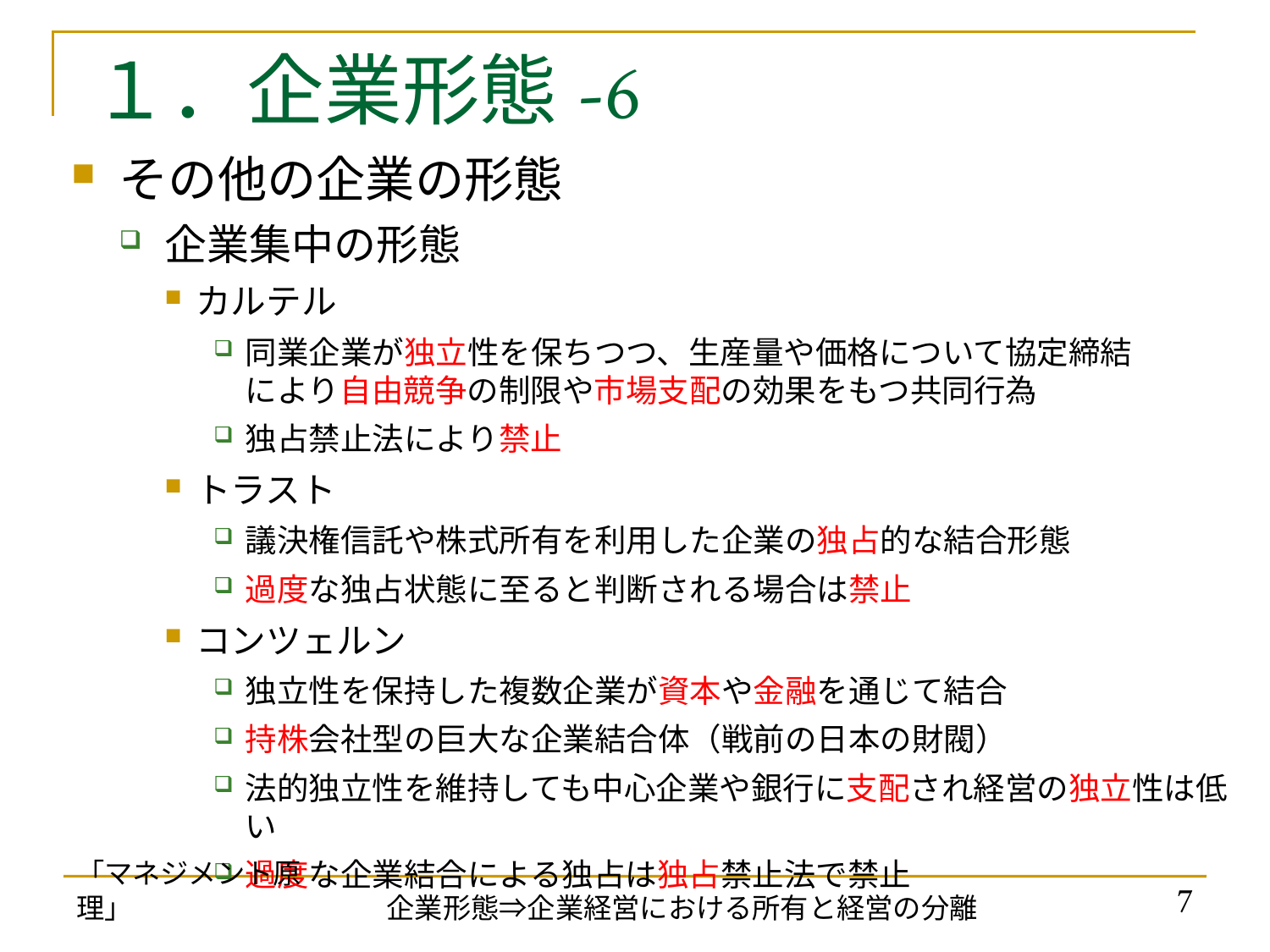

# １．企業形態-6
その他の企業の形態
企業集中の形態
カルテル
同業企業が独立性を保ちつつ、生産量や価格について協定締結
により自由競争の制限や市場支配の効果をもつ共同行為
独占禁止法により禁止
トラスト
議決権信託や株式所有を利用した企業の独占的な結合形態
過度な独占状態に至ると判断される場合は禁止
コンツェルン
独立性を保持した複数企業が資本や金融を通じて結合
持株会社型の巨大な企業結合体（戦前の日本の財閥）
法的独立性を維持しても中心企業や銀行に支配され経営の独立性は低い
過度な企業結合による独占は独占禁止法で禁止
「マネジメント原理」
7
企業形態⇒企業経営における所有と経営の分離